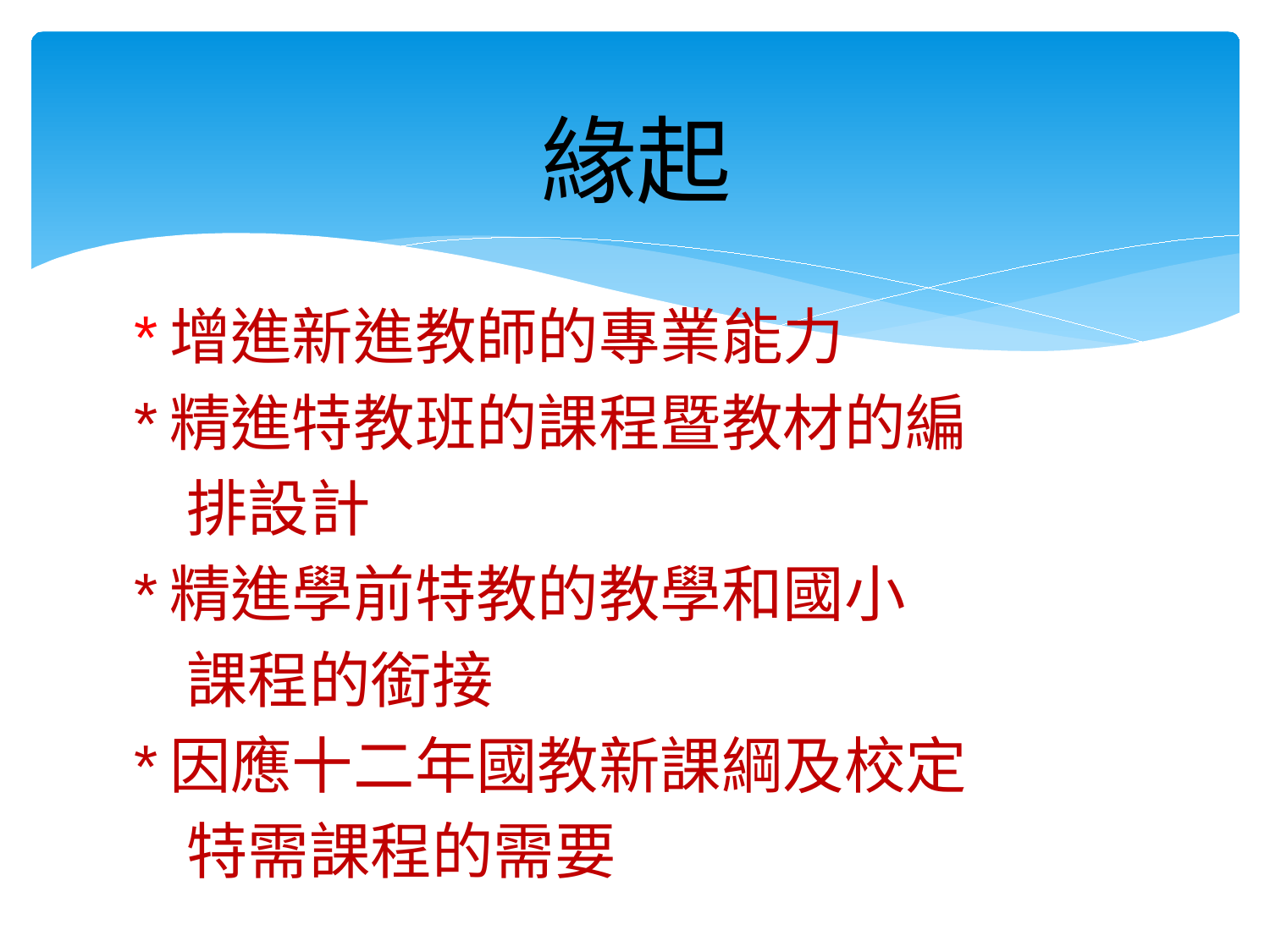

# 緣起

*增進新進教師的專業能力
*精進特教班的課程暨教材的編
   排設計
*精進學前特教的教學和國小
   課程的銜接
*因應十二年國教新課綱及校定
   特需課程的需要